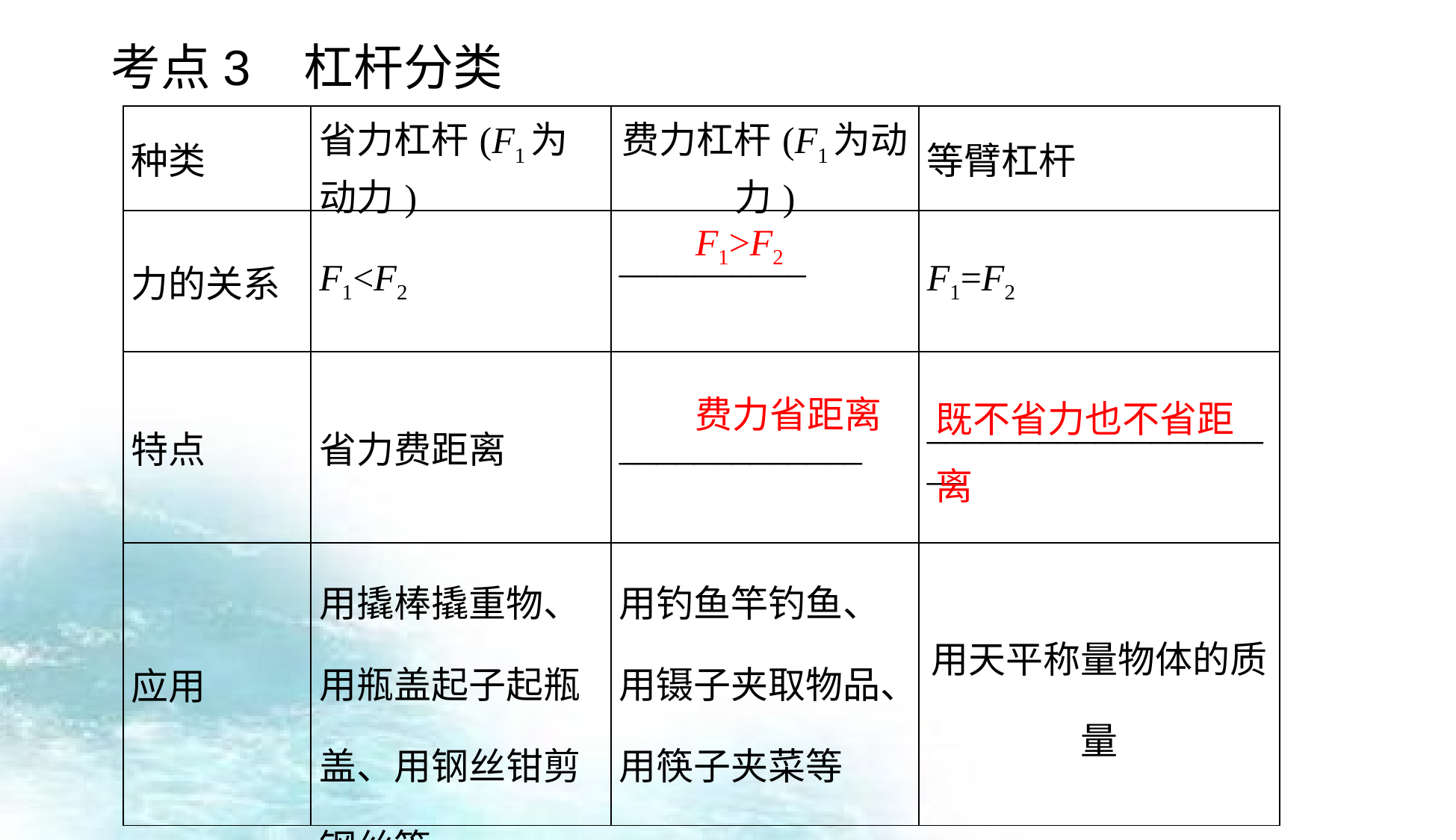

考点3   杠杆分类
| 种类 | 省力杠杆(F1为动力) | 费力杠杆(F1为动力) | 等臂杠杆 |
| --- | --- | --- | --- |
| 力的关系 | F1<F2 | \_\_\_\_\_\_\_\_\_\_ | F1=F2 |
| 特点 | 省力费距离 | \_\_\_\_\_\_\_\_\_\_\_\_\_ | \_\_\_\_\_\_\_\_\_\_\_\_\_\_\_\_\_\_\_\_ |
| 应用 | 用撬棒撬重物、用瓶盖起子起瓶盖、用钢丝钳剪钢丝等 | 用钓鱼竿钓鱼、用镊子夹取物品、用筷子夹菜等 | 用天平称量物体的质量 |
F1>F2
既不省力也不省距离
费力省距离